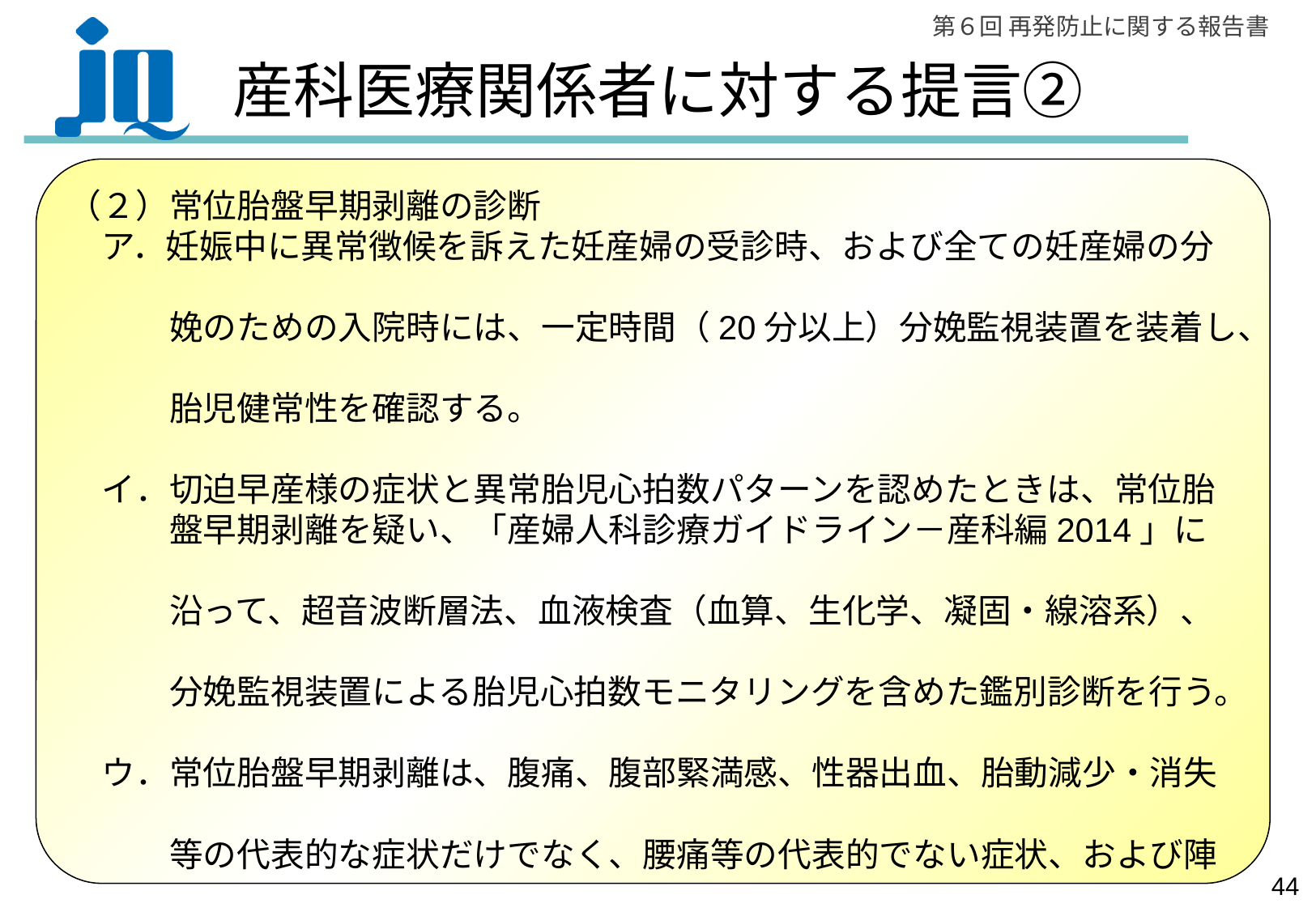

# 産科医療関係者に対する提言②
（２）常位胎盤早期剥離の診断
　ア．妊娠中に異常徴候を訴えた妊産婦の受診時、および全ての妊産婦の分
　　　娩のための入院時には、一定時間（20分以上）分娩監視装置を装着し、
　　　胎児健常性を確認する。

　イ．切迫早産様の症状と異常胎児心拍数パターンを認めたときは、常位胎
　　　盤早期剥離を疑い、「産婦人科診療ガイドライン－産科編2014」に
　　　沿って、超音波断層法、血液検査（血算、生化学、凝固・線溶系）、
　　　分娩監視装置による胎児心拍数モニタリングを含めた鑑別診断を行う。

　ウ．常位胎盤早期剥離は、腹痛、腹部緊満感、性器出血、胎動減少・消失
　　　等の代表的な症状だけでなく、腰痛等の代表的でない症状、および陣
　　　痛発来・破水感といった分娩開始徴候がみられることを念頭におき診
　　　断する。

　エ．全ての産科医療関係者は、胎児心拍数陣痛図の判読能力を高めるよう
　　　各施設における院内の勉強会への参加や院外の講習会への参加を行う。

44